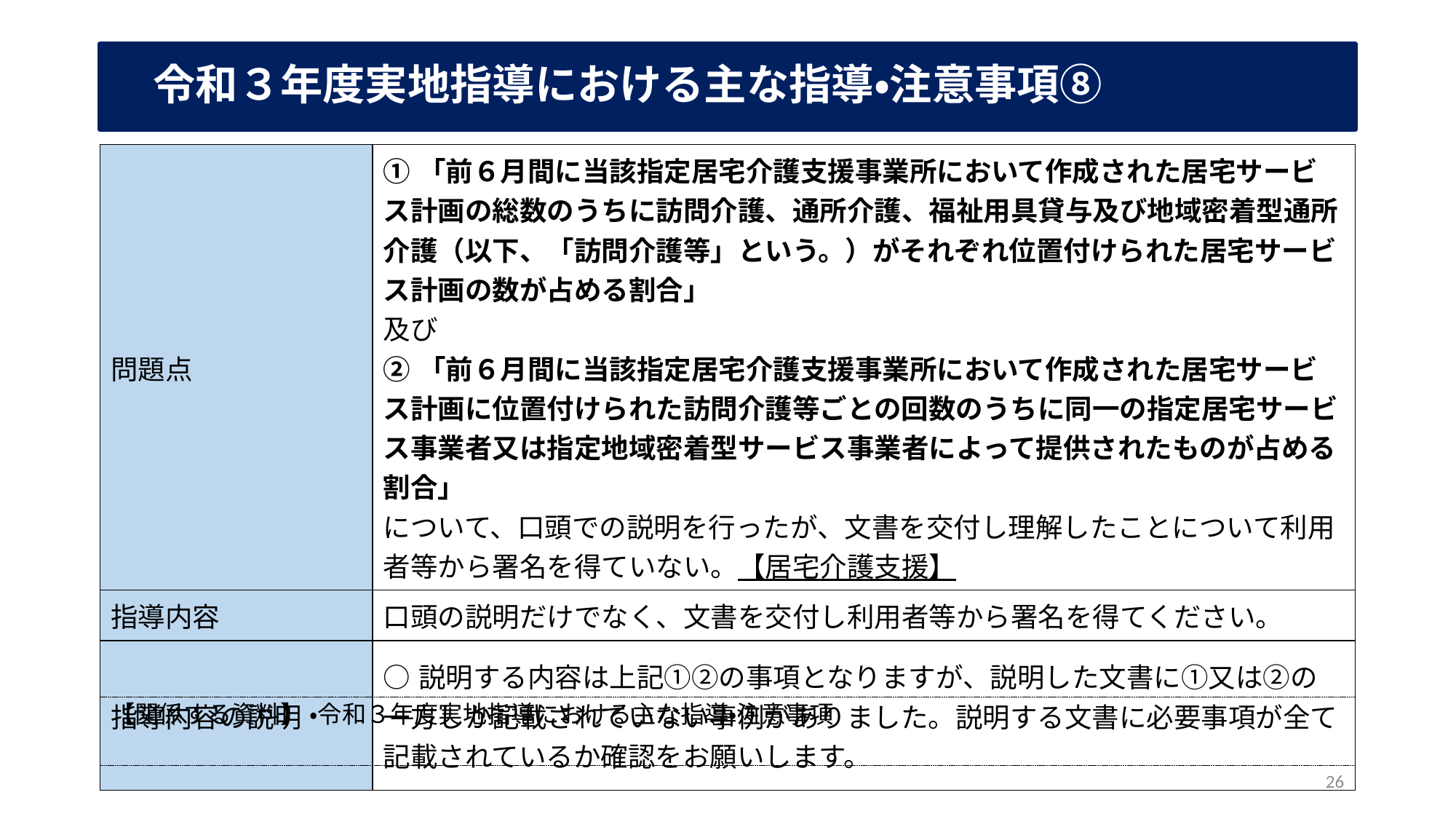

# 令和３年度実地指導における主な指導・注意事項⑧
| 問題点 | ①「前６月間に当該指定居宅介護支援事業所において作成された居宅サービス計画の総数のうちに訪問介護、通所介護、福祉用具貸与及び地域密着型通所介護（以下、「訪問介護等」という。）がそれぞれ位置付けられた居宅サービス計画の数が占める割合」 及び ②「前６月間に当該指定居宅介護支援事業所において作成された居宅サービス計画に位置付けられた訪問介護等ごとの回数のうちに同一の指定居宅サービス事業者又は指定地域密着型サービス事業者によって提供されたものが占める割合」 について、口頭での説明を行ったが、文書を交付し理解したことについて利用者等から署名を得ていない。【居宅介護支援】 |
| --- | --- |
| 指導内容 | 口頭の説明だけでなく、文書を交付し利用者等から署名を得てください。 |
| 指導内容の説明 | ○説明する内容は上記①②の事項となりますが、説明した文書に①又は②の一方しか記載されていない事例がありました。説明する文書に必要事項が全て記載されているか確認をお願いします。 |
【関係する資料】 ・令和３年度実地指導における主な指導・注意事項
26